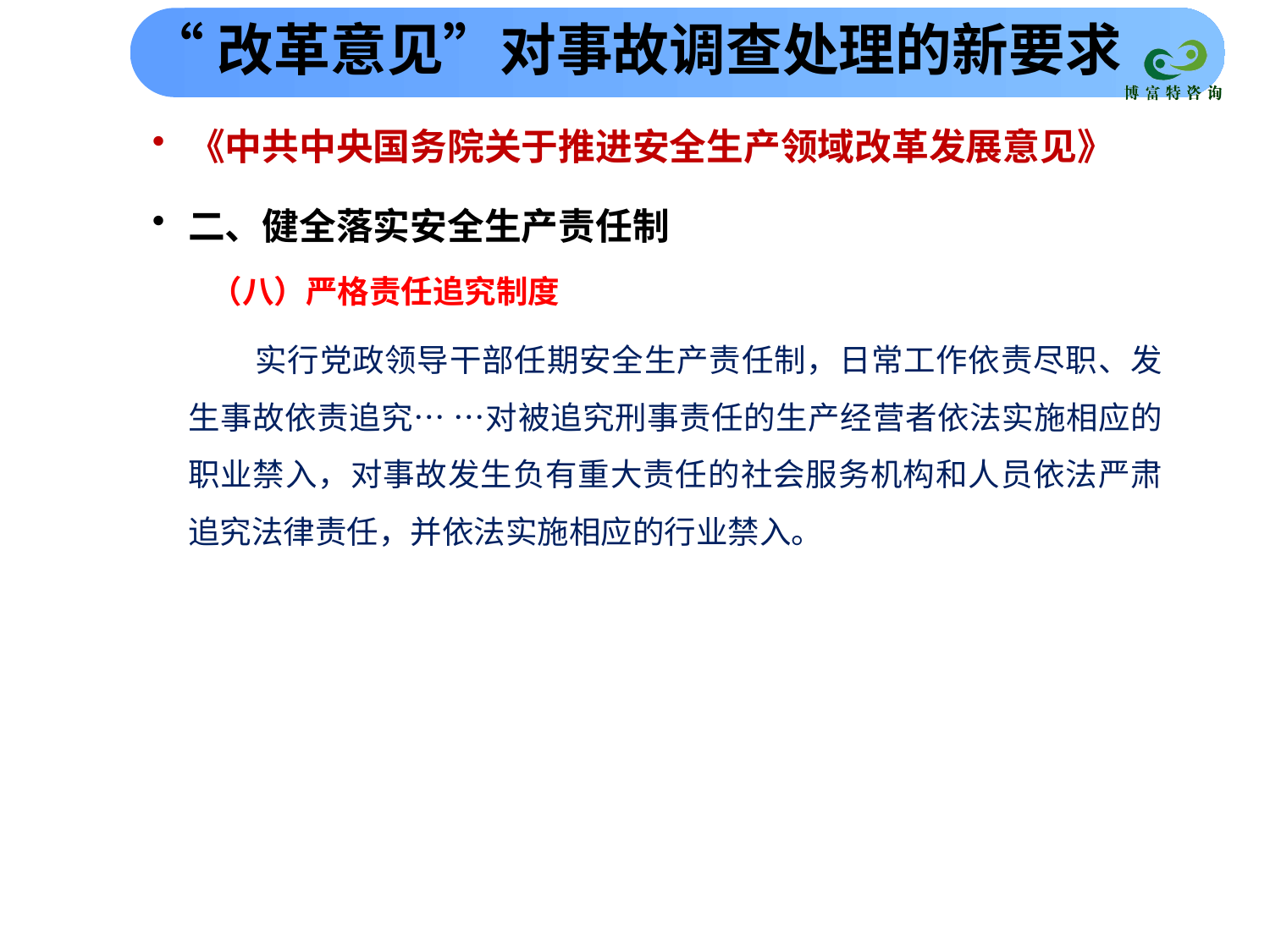

“改革意见”对事故调查处理的新要求
《中共中央国务院关于推进安全生产领域改革发展意见》

二、健全落实安全生产责任制
      （八）严格责任追究制度
            实行党政领导干部任期安全生产责任制，日常工作依责尽职、发生事故依责追究… …对被追究刑事责任的生产经营者依法实施相应的职业禁入，对事故发生负有重大责任的社会服务机构和人员依法严肃追究法律责任，并依法实施相应的行业禁入。